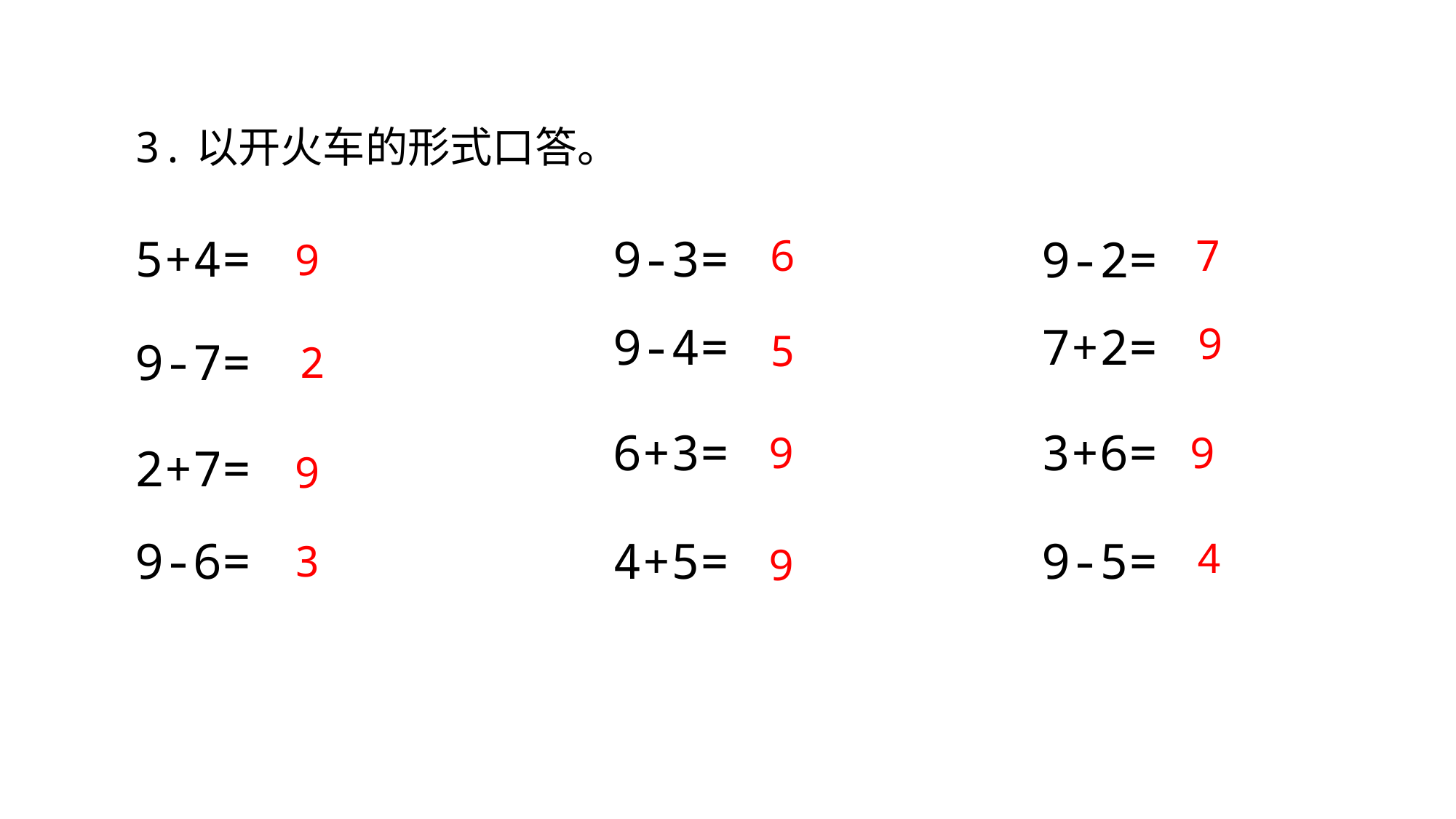

3.以开火车的形式口答。
5+4=
9-3=
6
7
9-2=
9
9-4=
7+2=
9
5
9-7=
2
6+3=
3+6=
9
9
2+7=
9
9-6=
4+5=
9-5=
4
3
9